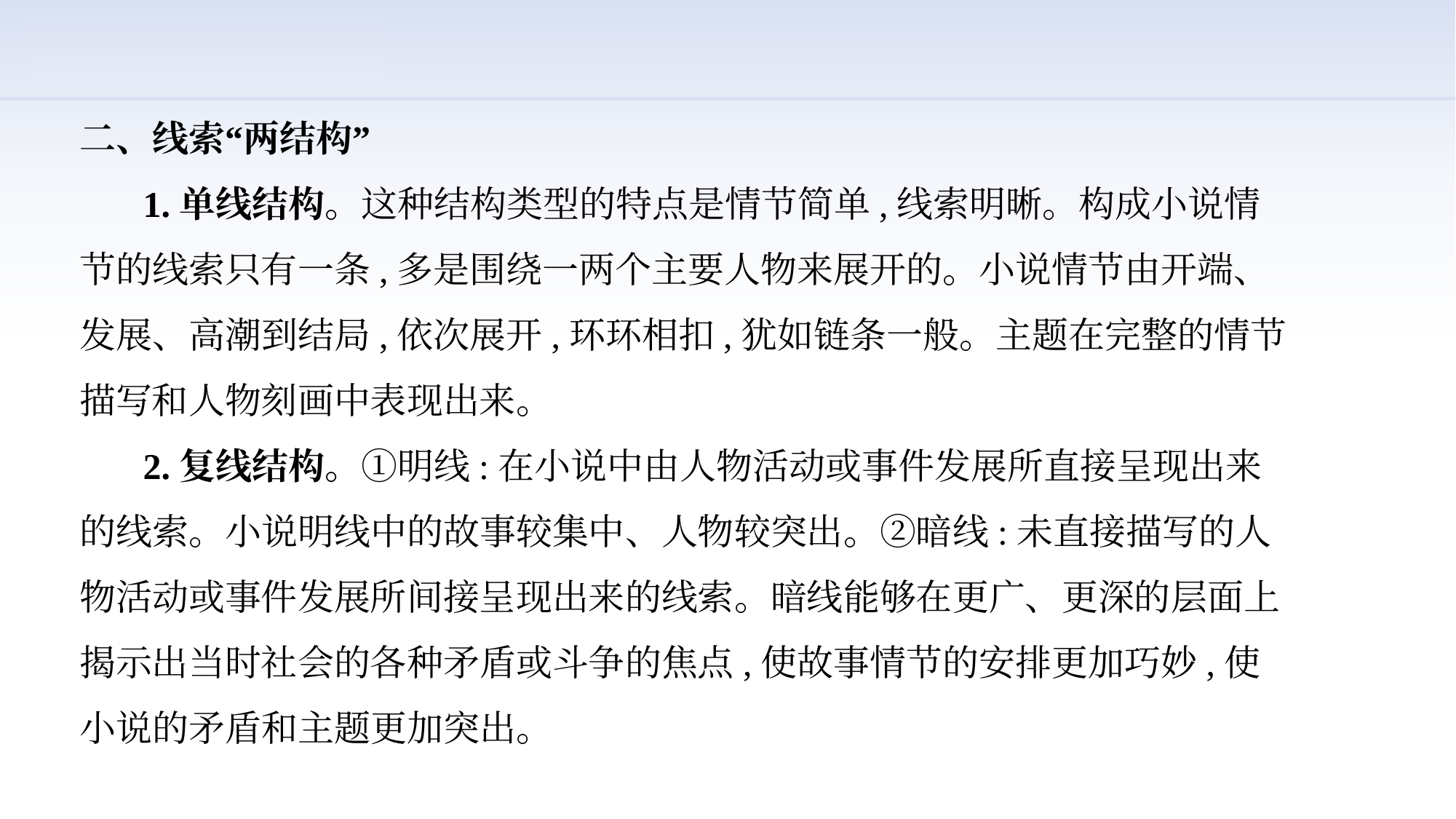

二、线索“两结构”
       1.单线结构。这种结构类型的特点是情节简单,线索明晰。构成小说情节的线索只有一条,多是围绕一两个主要人物来展开的。小说情节由开端、发展、高潮到结局,依次展开,环环相扣,犹如链条一般。主题在完整的情节描写和人物刻画中表现出来。
       2.复线结构。①明线:在小说中由人物活动或事件发展所直接呈现出来的线索。小说明线中的故事较集中、人物较突出。②暗线:未直接描写的人物活动或事件发展所间接呈现出来的线索。暗线能够在更广、更深的层面上揭示出当时社会的各种矛盾或斗争的焦点,使故事情节的安排更加巧妙,使小说的矛盾和主题更加突出。